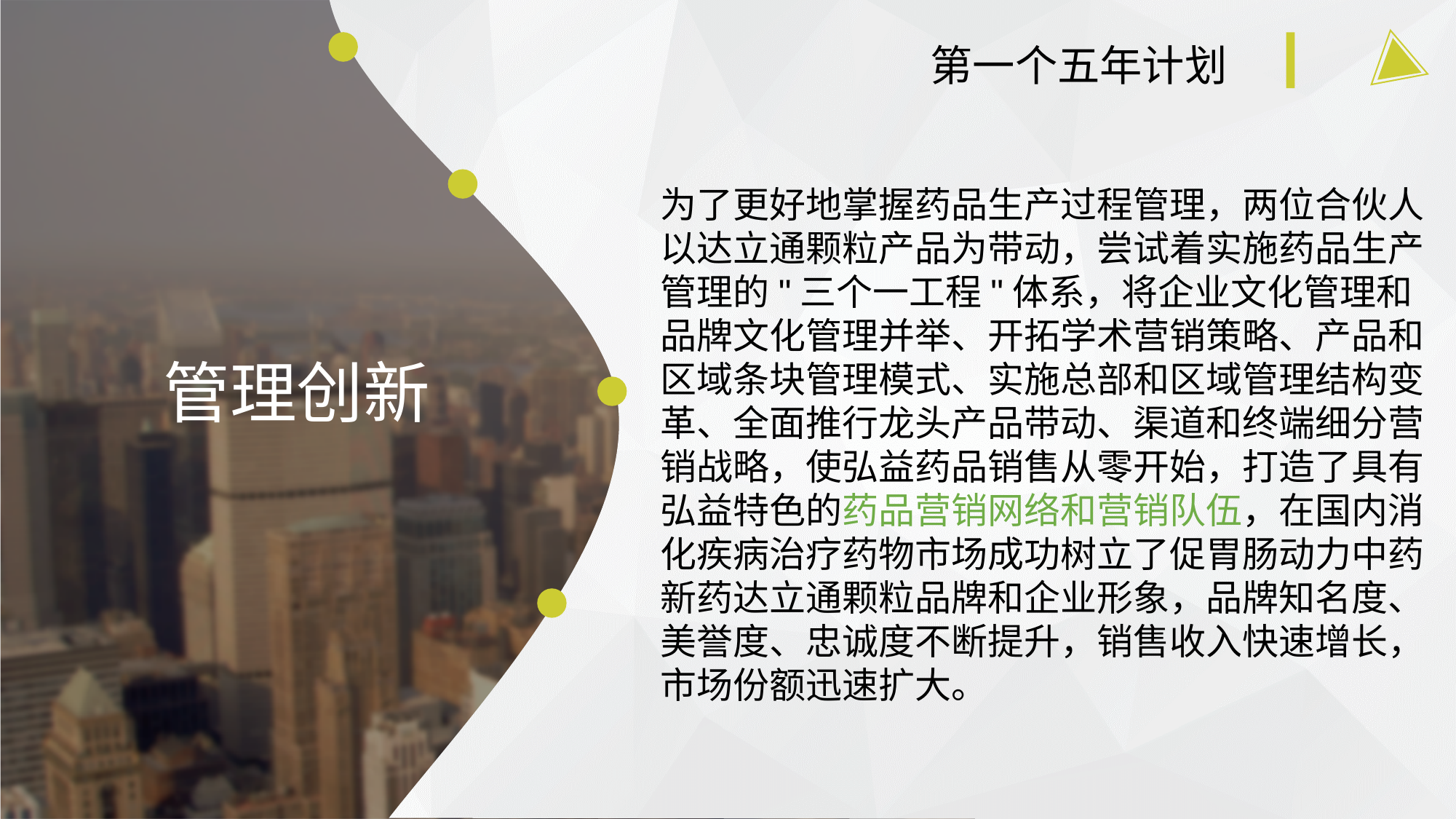

第一个五年计划

为了更好地掌握药品生产过程管理，两位合伙人以达立通颗粒产品为带动，尝试着实施药品生产管理的"三个一工程"体系，将企业文化管理和品牌文化管理并举、开拓学术营销策略、产品和区域条块管理模式、实施总部和区域管理结构变革、全面推行龙头产品带动、渠道和终端细分营销战略，使弘益药品销售从零开始，打造了具有弘益特色的药品营销网络和营销队伍，在国内消化疾病治疗药物市场成功树立了促胃肠动力中药新药达立通颗粒品牌和企业形象，品牌知名度、美誉度、忠诚度不断提升，销售收入快速增长，市场份额迅速扩大。
管理创新